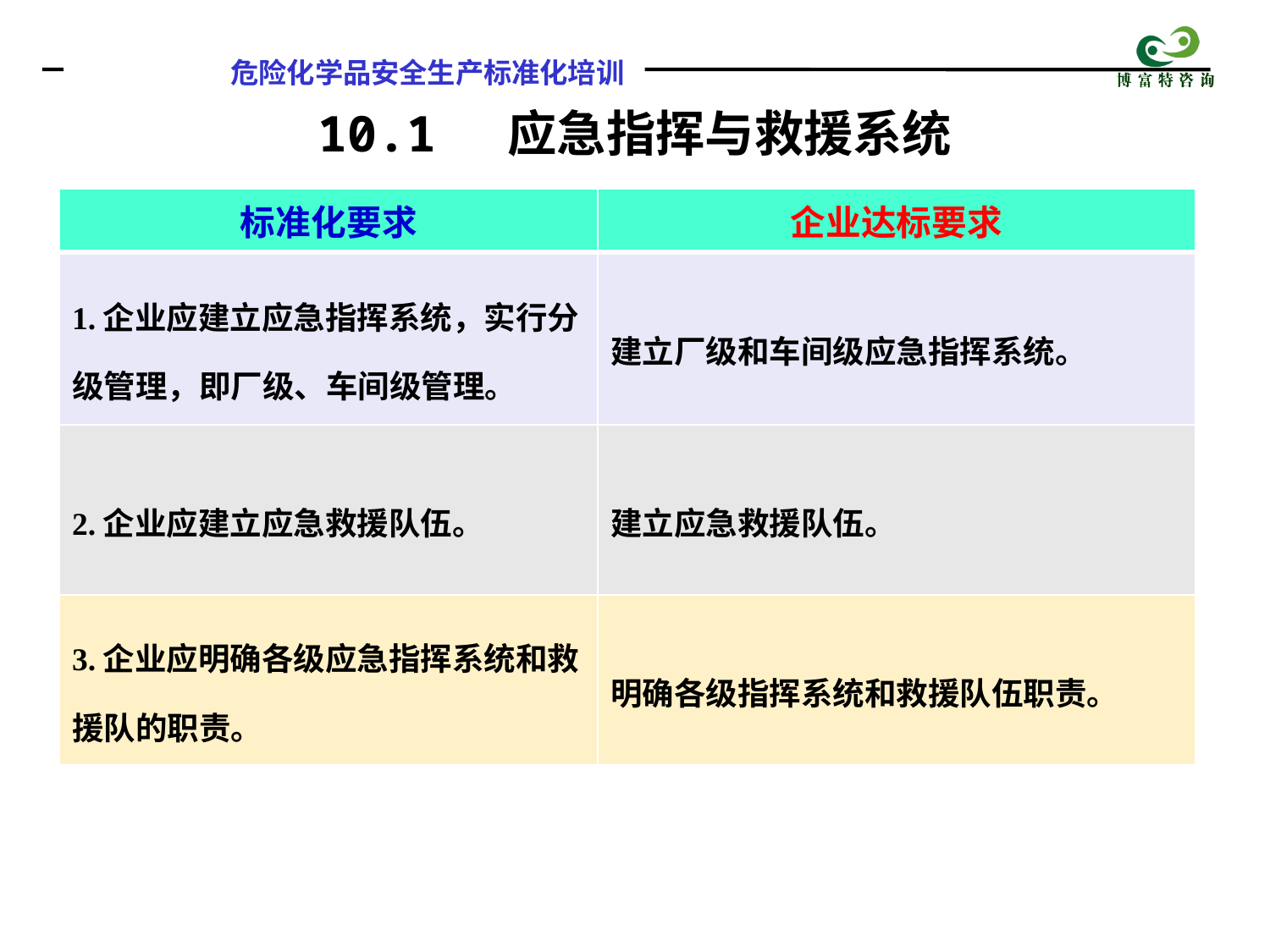

10.1  应急指挥与救援系统
| 标准化要求 | 企业达标要求 |
| --- | --- |
| 1.企业应建立应急指挥系统，实行分级管理，即厂级、车间级管理。 | 建立厂级和车间级应急指挥系统。 |
| 2.企业应建立应急救援队伍。 | 建立应急救援队伍。 |
| 3.企业应明确各级应急指挥系统和救援队的职责。 | 明确各级指挥系统和救援队伍职责。 |